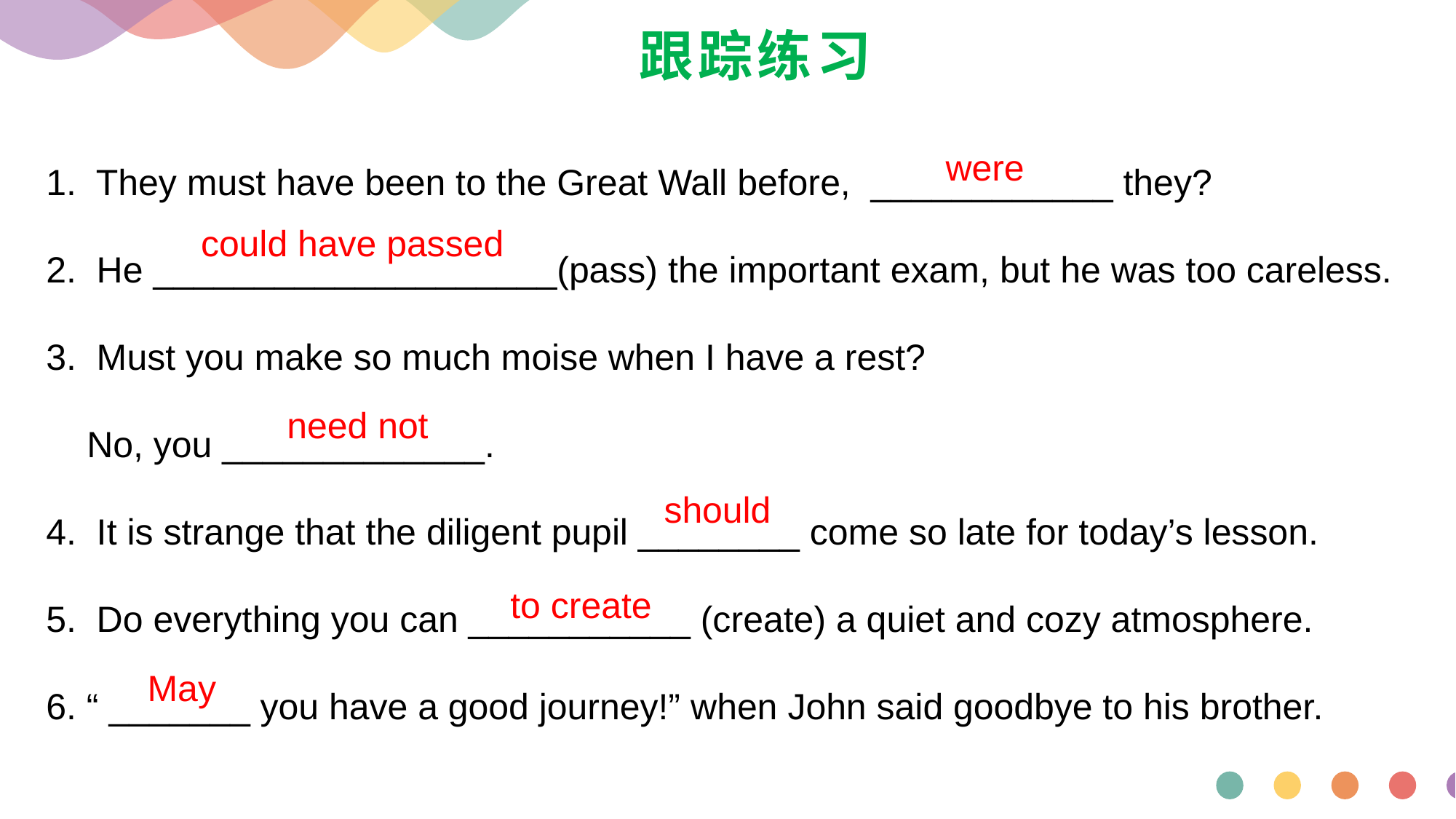

# 跟踪练习
1.  They must have been to the Great Wall before,  ____________ they?
2.  He ____________________(pass) the important exam, but he was too careless.
3.  Must you make so much moise when I have a rest?
    No, you _____________.
4.  It is strange that the diligent pupil ________ come so late for today’s lesson.
5.  Do everything you can ___________ (create) a quiet and cozy atmosphere.
6. “ _______ you have a good journey!” when John said goodbye to his brother.
   were
 could have passed
 need not
should
to create
May